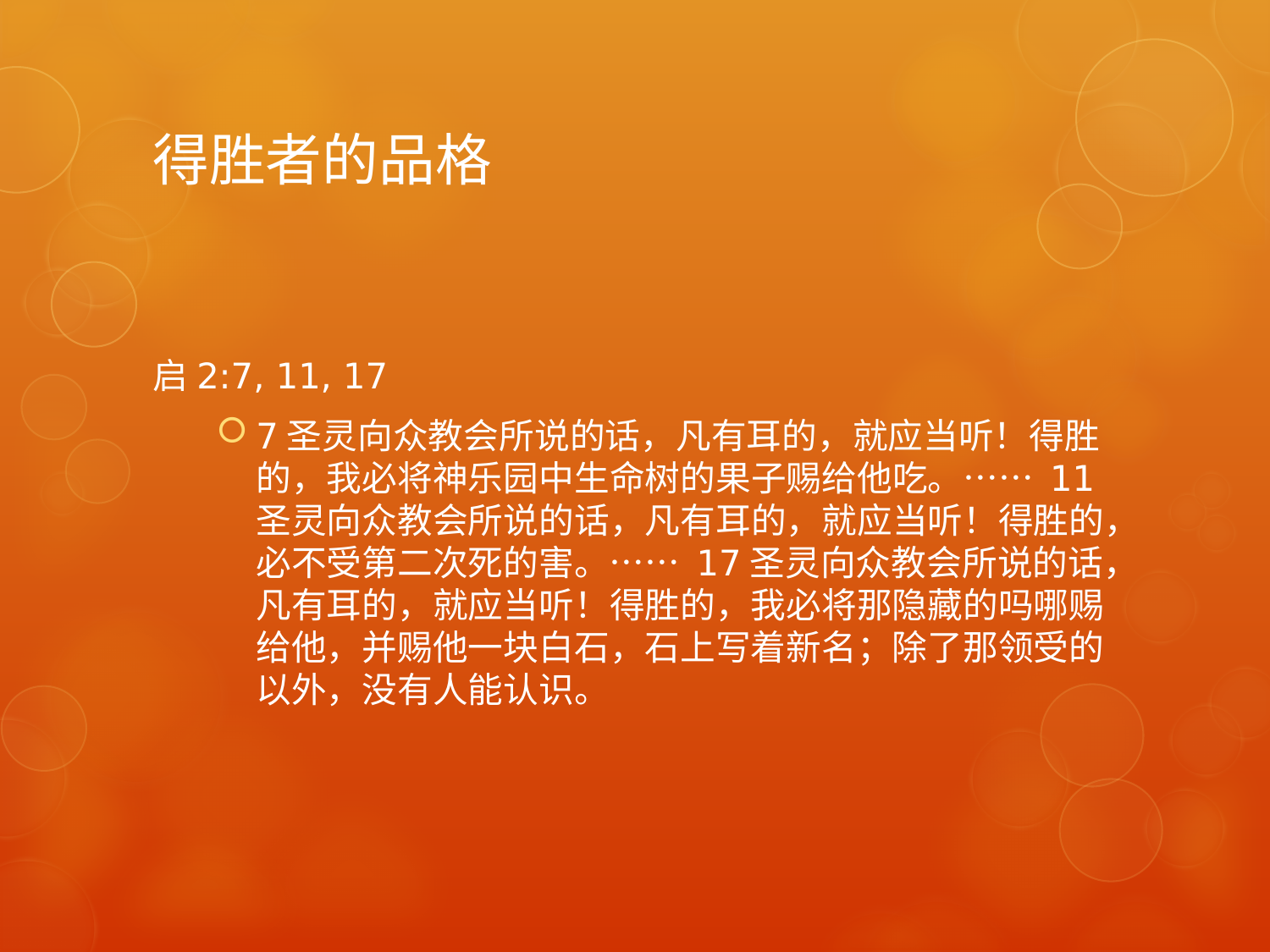

# 得胜者的品格
启2:7, 11, 17
7圣灵向众教会所说的话，凡有耳的，就应当听！得胜的，我必将神乐园中生命树的果子赐给他吃。…… 11圣灵向众教会所说的话，凡有耳的，就应当听！得胜的，必不受第二次死的害。…… 17圣灵向众教会所说的话，凡有耳的，就应当听！得胜的，我必将那隐藏的吗哪赐给他，并赐他一块白石，石上写着新名；除了那领受的以外，没有人能认识。